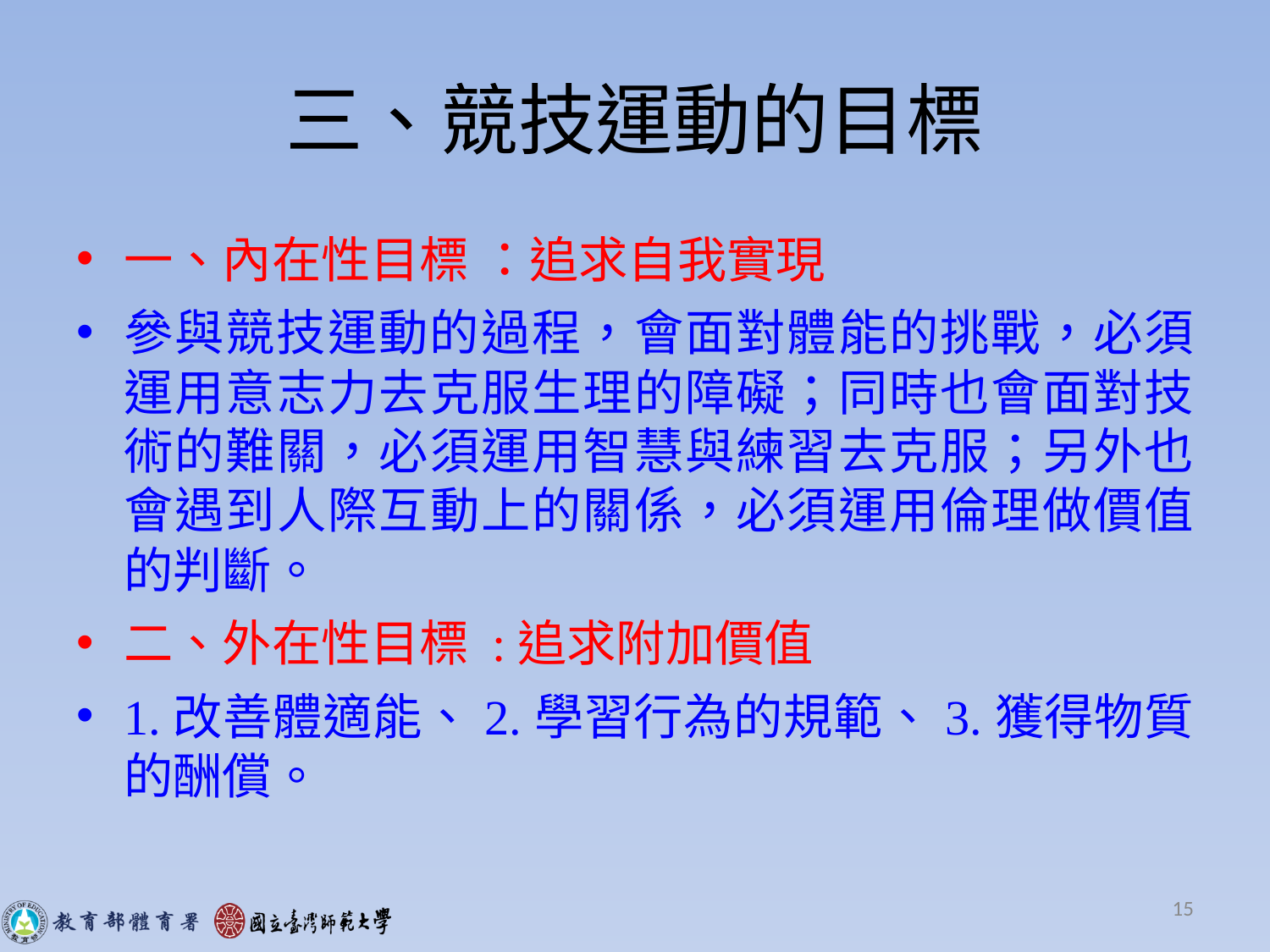

# 三、競技運動的目標
一、內在性目標 ：追求自我實現
參與競技運動的過程，會面對體能的挑戰，必須運用意志力去克服生理的障礙；同時也會面對技術的難關，必須運用智慧與練習去克服；另外也會遇到人際互動上的關係，必須運用倫理做價值的判斷。
二、外在性目標 :追求附加價值
1.改善體適能、2.學習行為的規範、3.獲得物質的酬償。
15